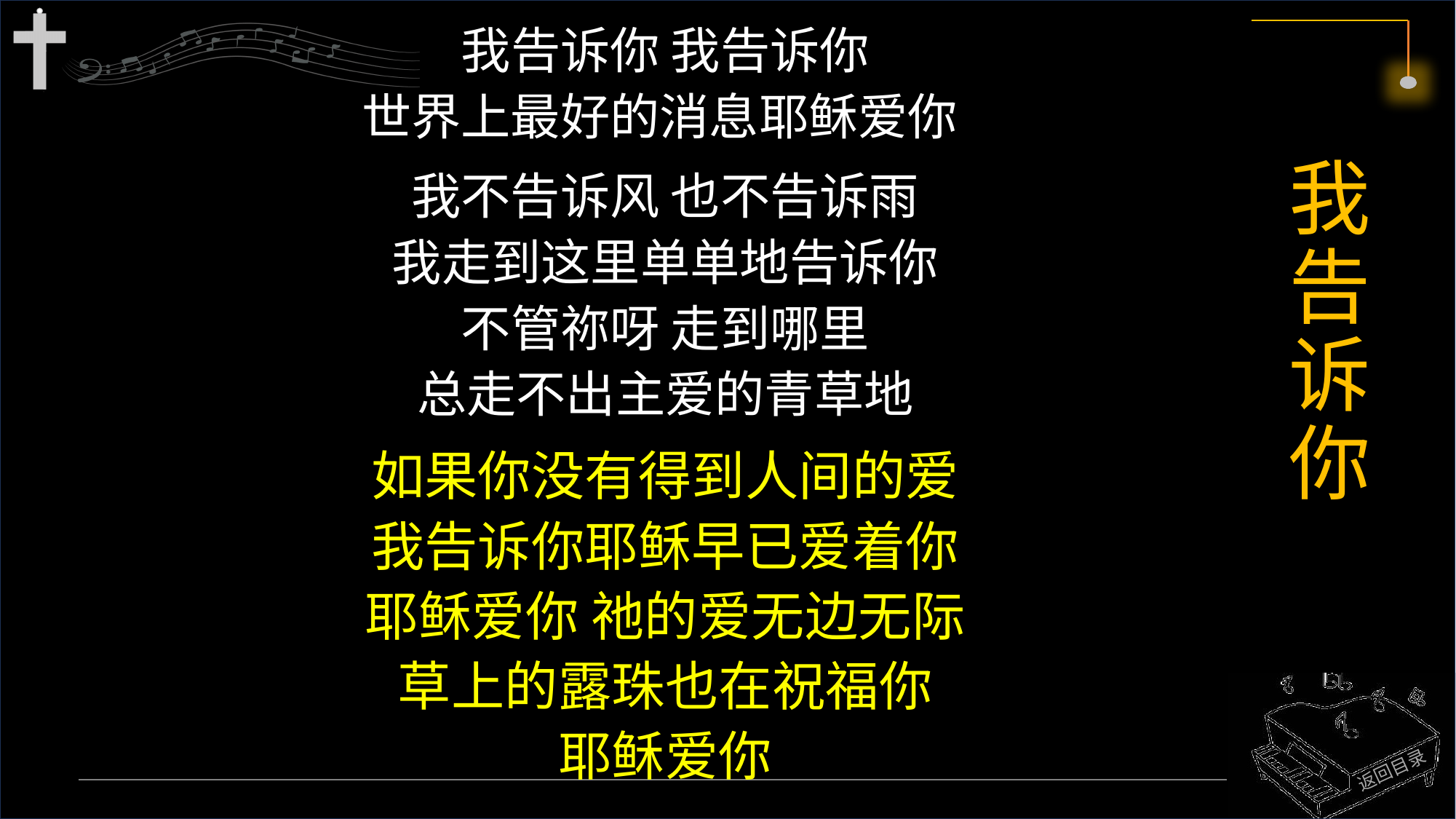

我告诉你 我告诉你
世界上最好的消息耶稣爱你

我不告诉风 也不告诉雨
我走到这里单单地告诉你
不管祢呀 走到哪里
总走不出主爱的青草地

如果你没有得到人间的爱
我告诉你耶稣早已爱着你
耶稣爱你 祂的爱无边无际
草上的露珠也在祝福你
耶稣爱你
# 我告诉你